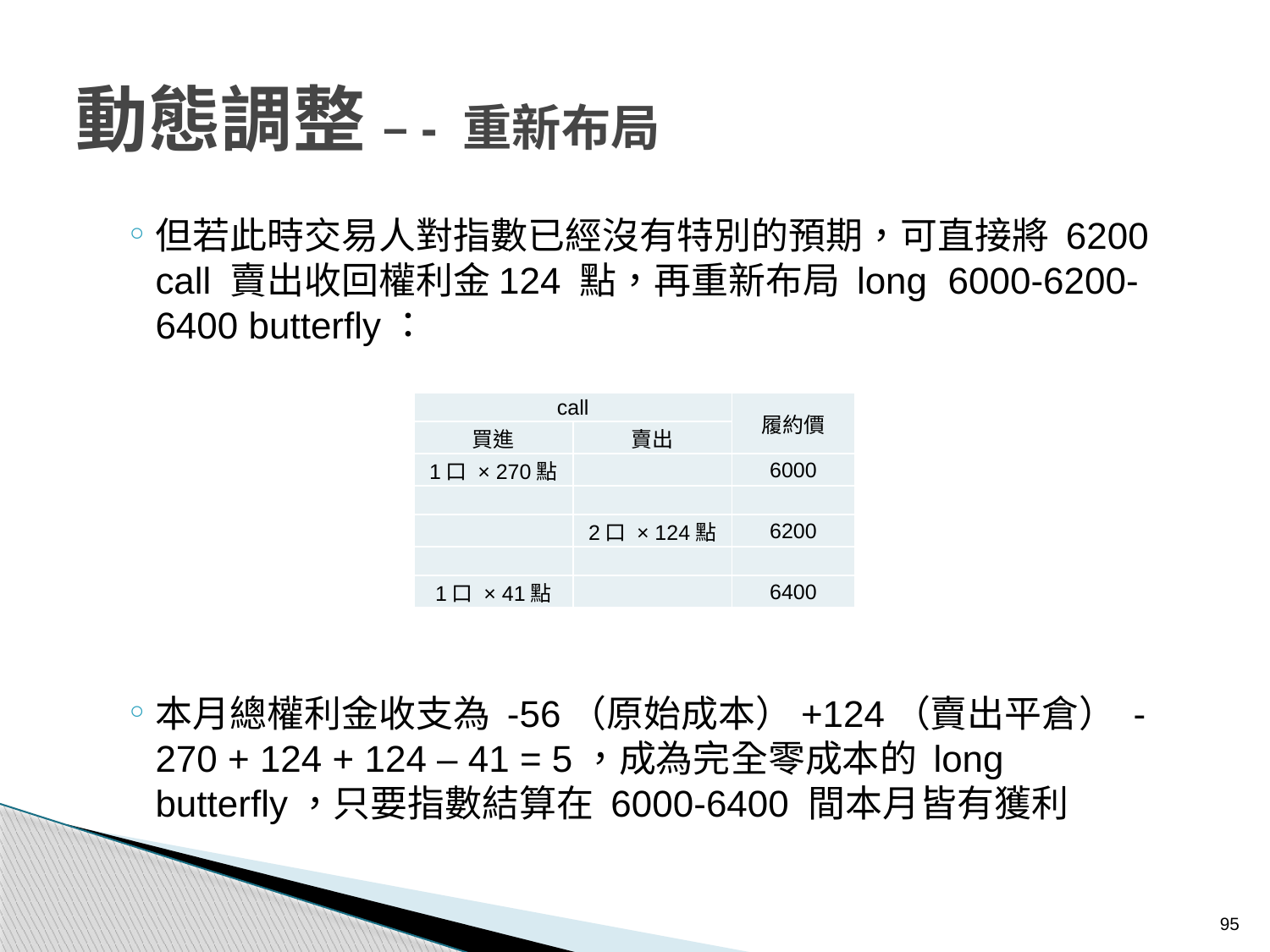

# 動態調整 –- 重新布局
但若此時交易人對指數已經沒有特別的預期，可直接將 6200 call 賣出收回權利金124 點，再重新布局 long  6000-6200-6400 butterfly：

本月總權利金收支為 -56（原始成本）+124（賣出平倉） - 270 + 124 + 124 – 41 = 5，成為完全零成本的 long  butterfly，只要指數結算在 6000-6400 間本月皆有獲利
| call |  | 履約價 |
| --- | --- | --- |
| 買進 | 賣出 |  |
| 1口 × 270點 |  | 6000 |
|  |  |  |
|  | 2口 × 124點 | 6200 |
|  |  |  |
| 1口 × 41點 |  | 6400 |
95